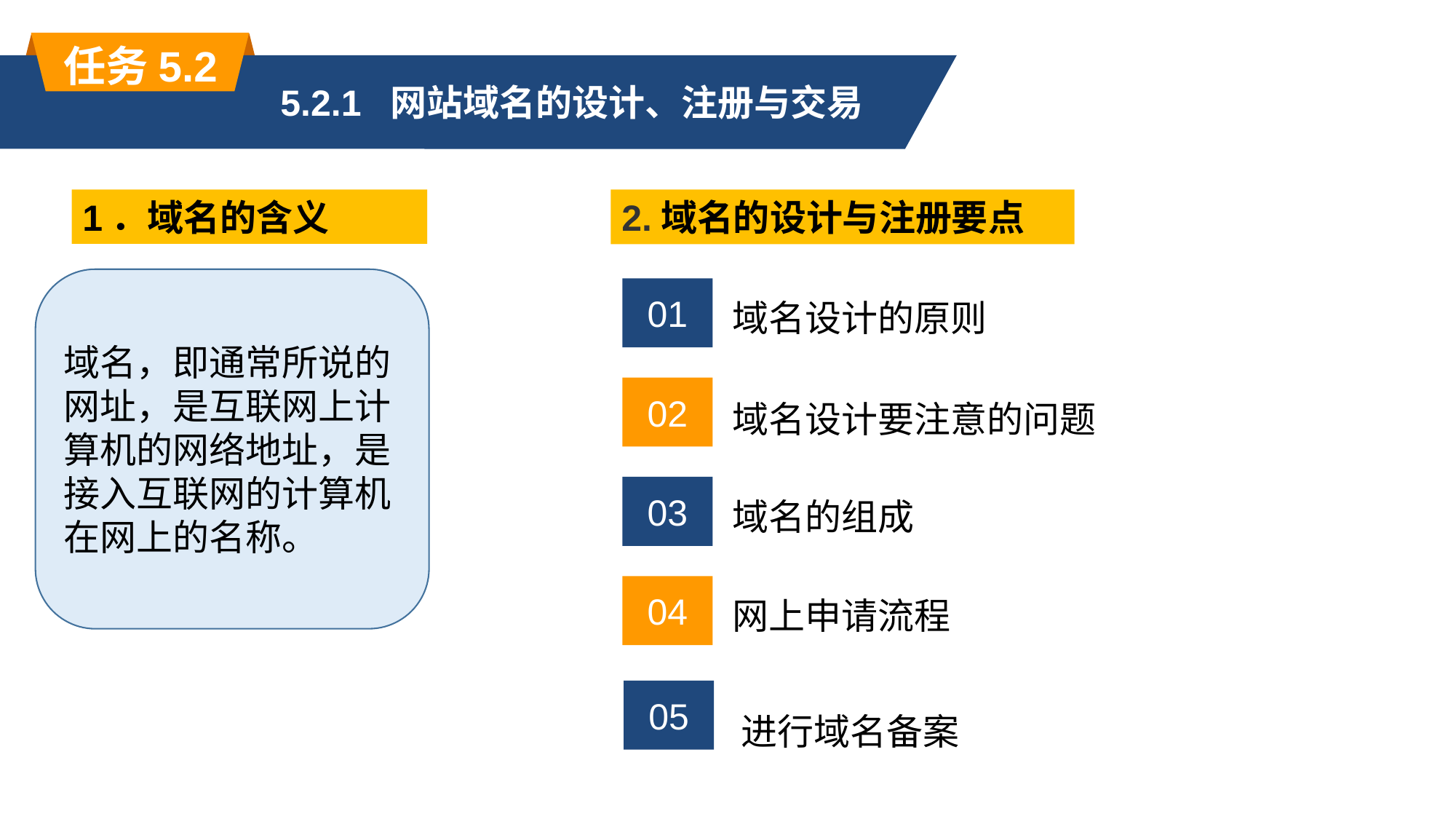

任务5.2

5.2.1  网站域名的设计、注册与交易
2.域名的设计与注册要点
1．域名的含义
域名设计的原则
域名，即通常所说的网址，是互联网上计算机的网络地址，是接入互联网的计算机在网上的名称。
01
域名设计要注意的问题
02
域名的组成
03
网上申请流程
04
进行域名备案
05